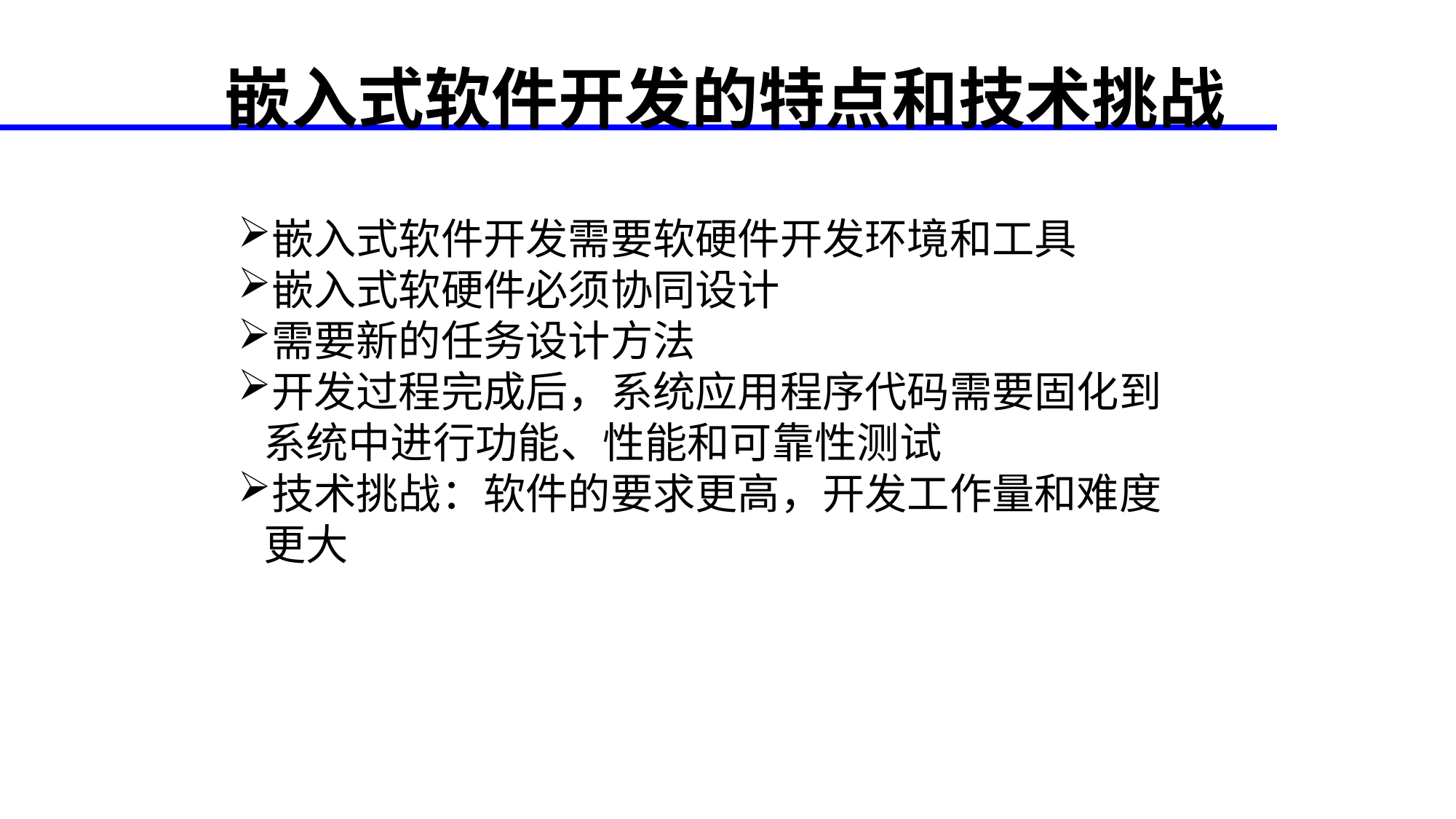

嵌入式软件开发的特点和技术挑战
嵌入式软件开发需要软硬件开发环境和工具
嵌入式软硬件必须协同设计
需要新的任务设计方法
开发过程完成后，系统应用程序代码需要固化到系统中进行功能、性能和可靠性测试
技术挑战：软件的要求更高，开发工作量和难度更大
42